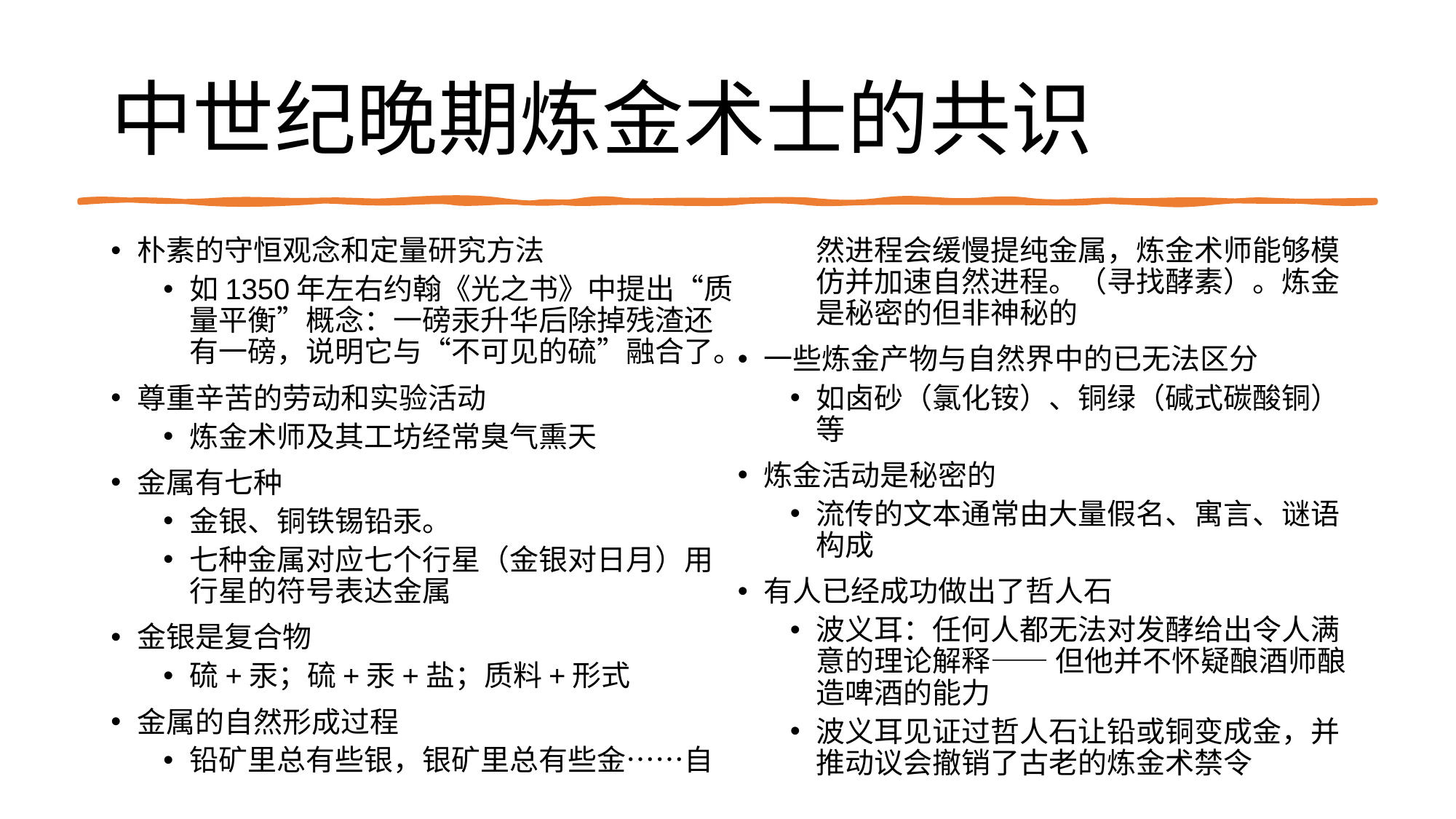

# 中世纪晚期炼金术士的共识

朴素的守恒观念和定量研究方法
如1350年左右约翰《光之书》中提出“质量平衡”概念：一磅汞升华后除掉残渣还有一磅，说明它与“不可见的硫”融合了。
尊重辛苦的劳动和实验活动
炼金术师及其工坊经常臭气熏天
金属有七种
金银、铜铁锡铅汞。
七种金属对应七个行星（金银对日月）用行星的符号表达金属
金银是复合物
硫+汞；硫+汞+盐；质料+形式
金属的自然形成过程
铅矿里总有些银，银矿里总有些金……自然进程会缓慢提纯金属，炼金术师能够模仿并加速自然进程。（寻找酵素）。炼金是秘密的但非神秘的
一些炼金产物与自然界中的已无法区分
如卤砂（氯化铵）、铜绿（碱式碳酸铜）等
炼金活动是秘密的
流传的文本通常由大量假名、寓言、谜语构成
有人已经成功做出了哲人石
波义耳：任何人都无法对发酵给出令人满意的理论解释—— 但他并不怀疑酿酒师酿造啤酒的能力
波义耳见证过哲人石让铅或铜变成金，并推动议会撤销了古老的炼金术禁令